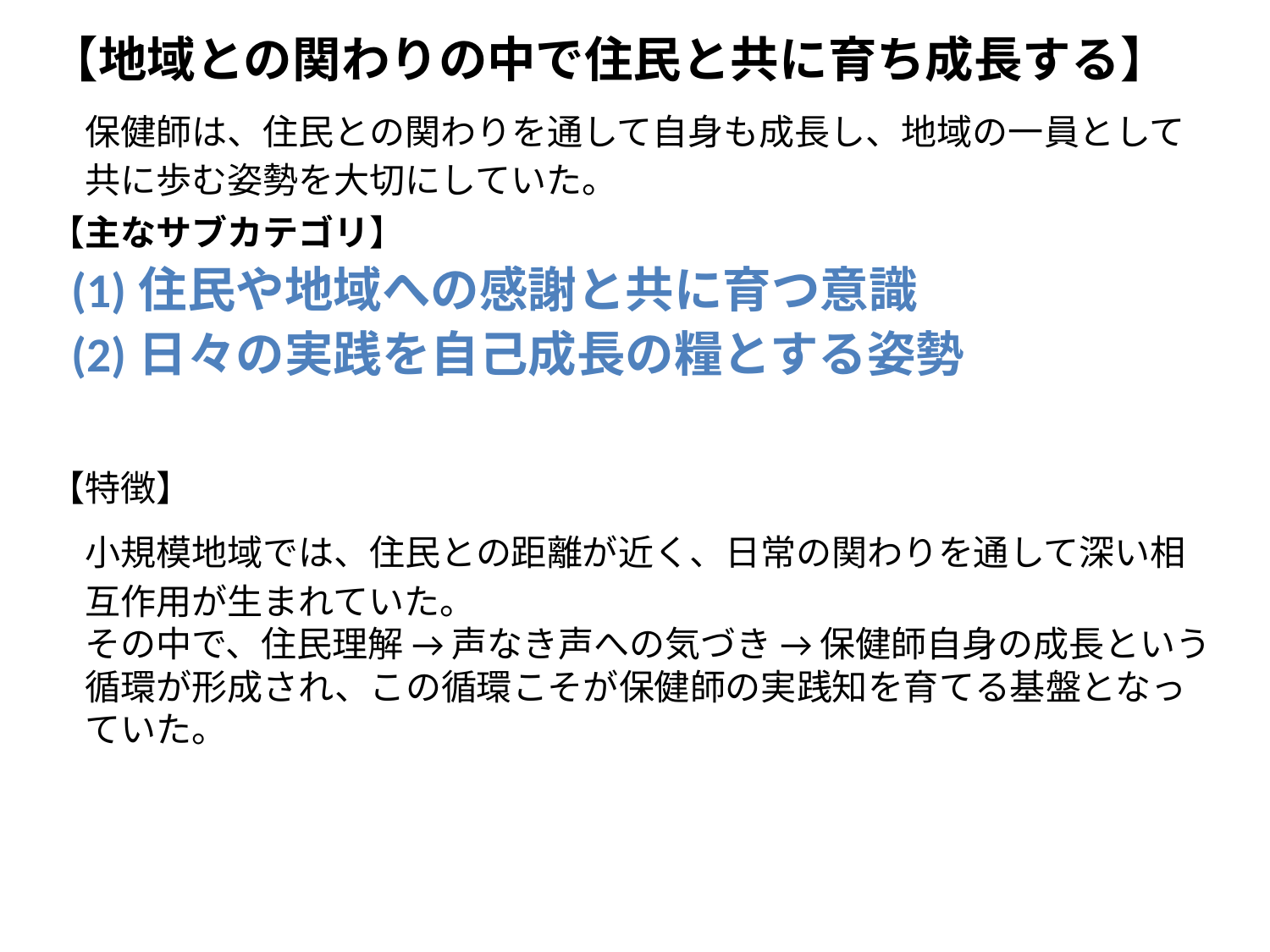

【地域との関わりの中で住民と共に育ち成長する】
　保健師は、住民との関わりを通して自身も成長し、地域の一員として　共に歩む姿勢を大切にしていた。
【主なサブカテゴリ】
  (1)住民や地域への感謝と共に育つ意識
  (2)日々の実践を自己成長の糧とする姿勢

【特徴】
　小規模地域では、住民との距離が近く、日常の関わりを通して深い相　互作用が生まれていた。
　その中で、住民理解 → 声なき声への気づき → 保健師自身の成長という　循環が形成され、この循環こそが保健師の実践知を育てる基盤となっ　ていた。